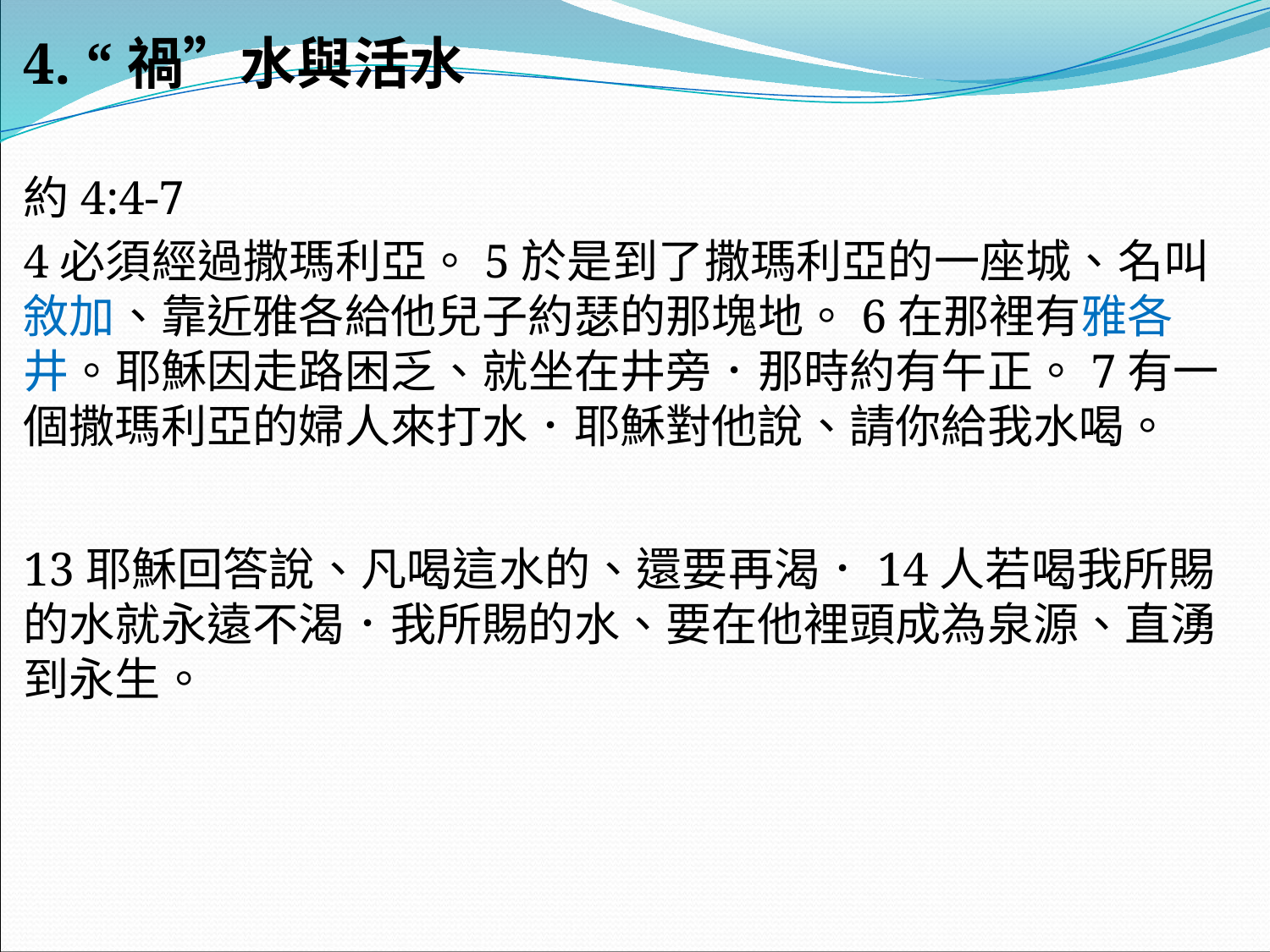

4. “禍”水與活水

約4:4-7
4必須經過撒瑪利亞。5於是到了撒瑪利亞的一座城、名叫敘加、靠近雅各給他兒子約瑟的那塊地。6在那裡有雅各井。耶穌因走路困乏、就坐在井旁．那時約有午正。7有一個撒瑪利亞的婦人來打水．耶穌對他說、請你給我水喝。

13耶穌回答說、凡喝這水的、還要再渴．14人若喝我所賜的水就永遠不渴．我所賜的水、要在他裡頭成為泉源、直湧到永生。

#